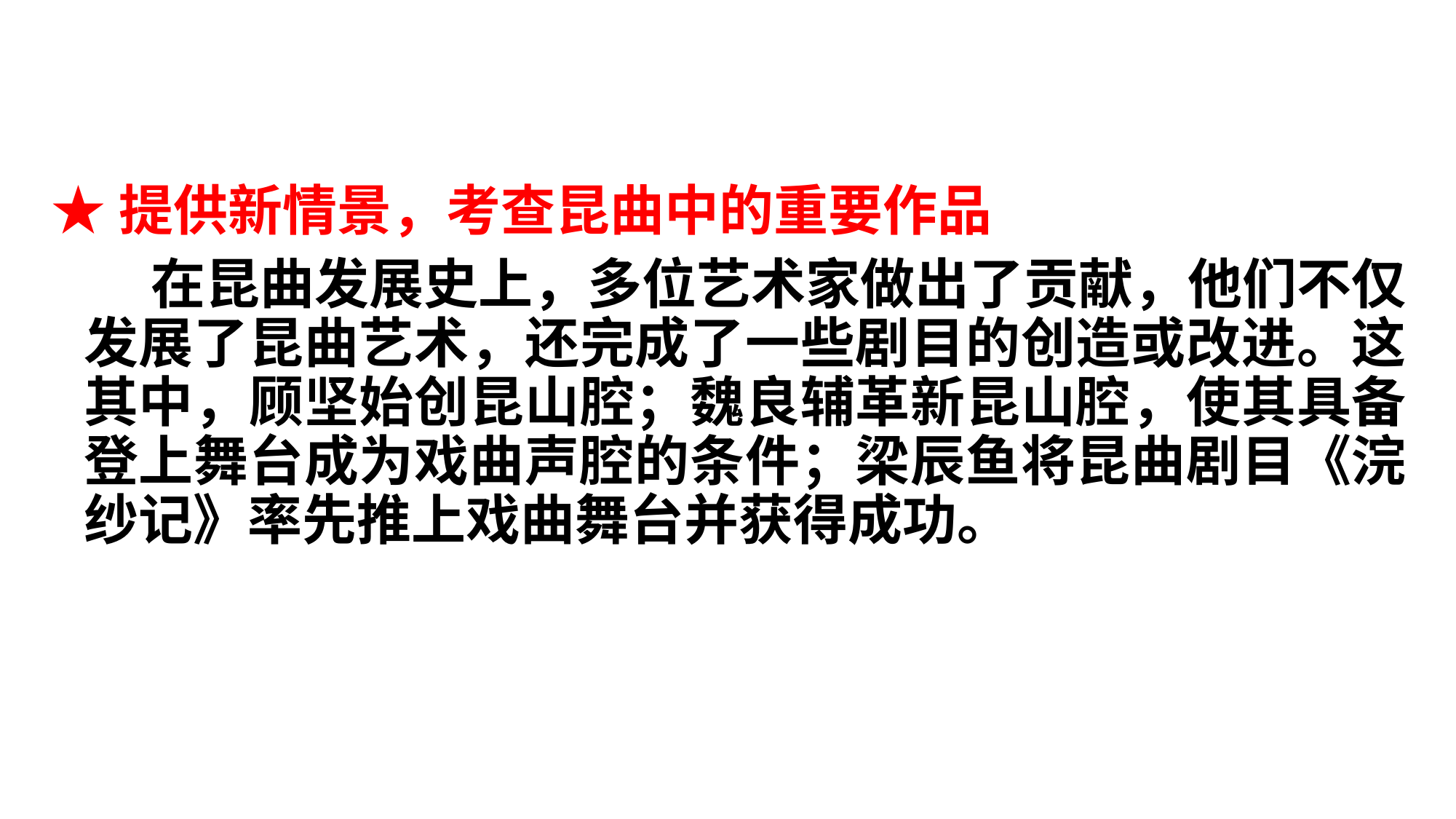

★提供新情景，考查昆曲中的重要作品
       在昆曲发展史上，多位艺术家做出了贡献，他们不仅发展了昆曲艺术，还完成了一些剧目的创造或改进。这其中，顾坚始创昆山腔；魏良辅革新昆山腔，使其具备登上舞台成为戏曲声腔的条件；梁辰鱼将昆曲剧目《浣纱记》率先推上戏曲舞台并获得成功。